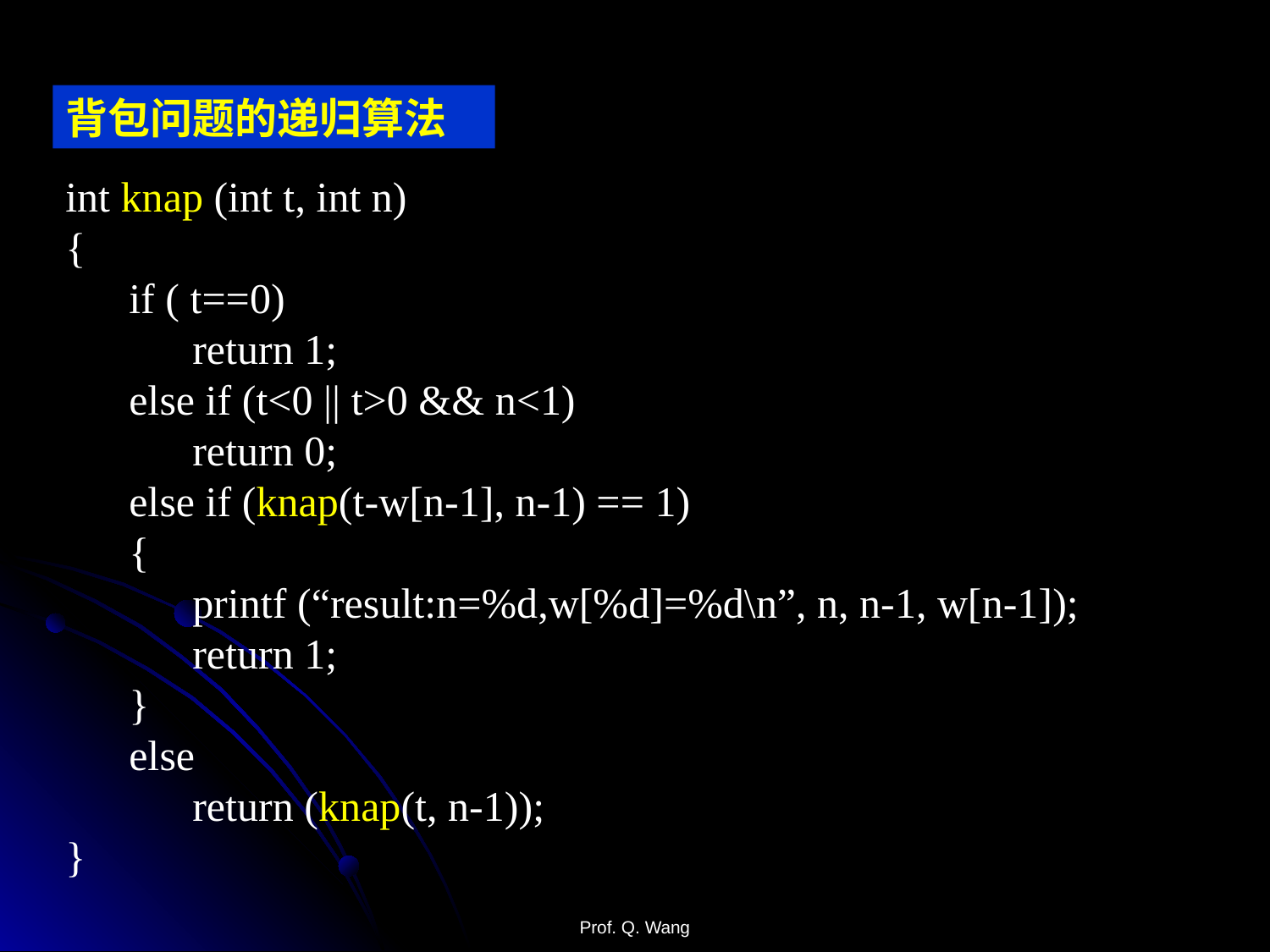

背包问题的递归算法
int knap (int t, int n)
{
      if ( t==0)
            return 1;
      else if (t<0 || t>0 && n<1)
            return 0;
      else if (knap(t-w[n-1], n-1) == 1)
      {
            printf (“result:n=%d,w[%d]=%d\n”, n, n-1, w[n-1]);
            return 1;
      }
      else
            return (knap(t, n-1));
}

Prof. Q. Wang